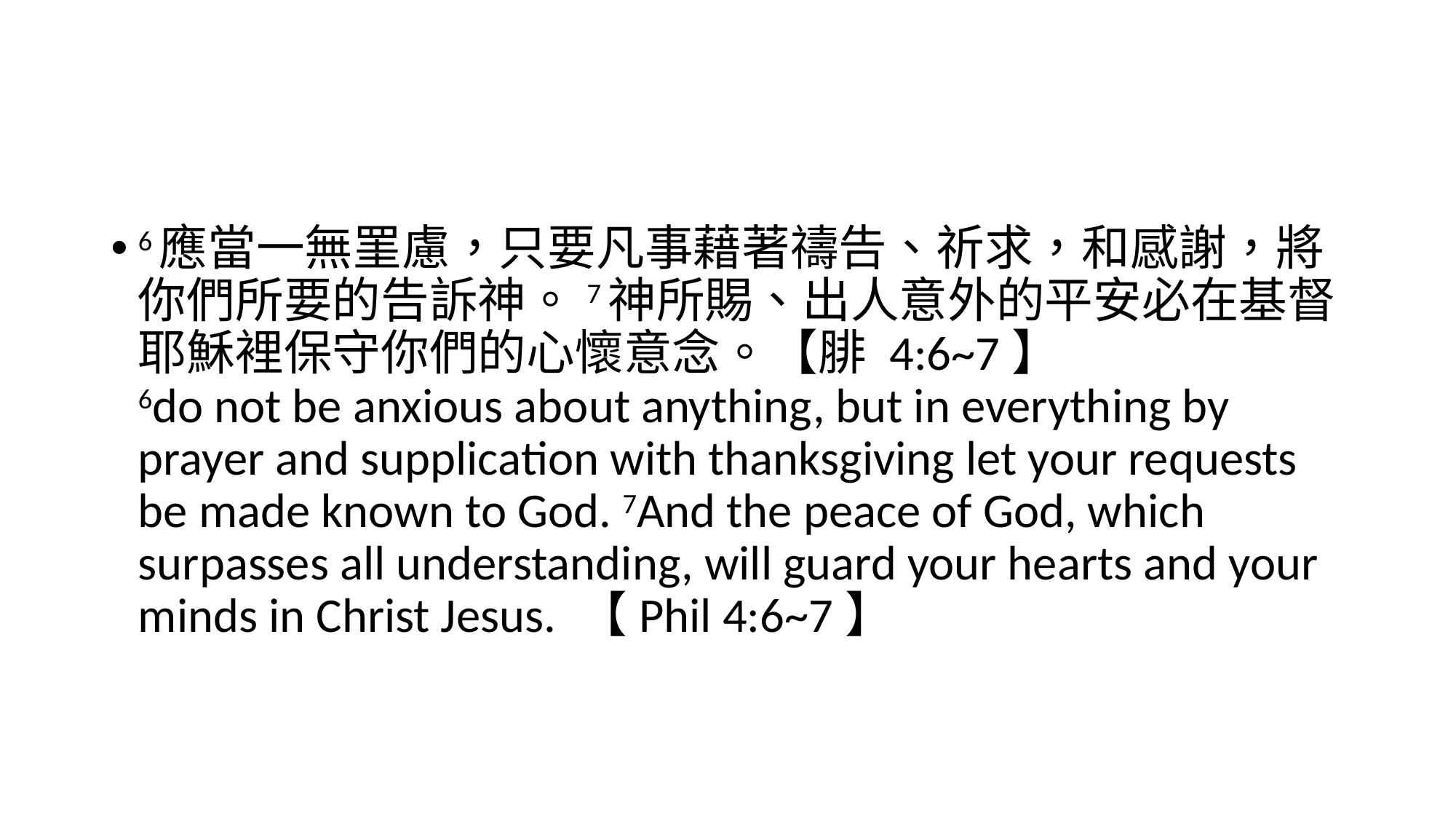

#
6應當一無罣慮，只要凡事藉著禱告、祈求，和感謝，將你們所要的告訴神。7神所賜、出人意外的平安必在基督耶穌裡保守你們的心懷意念。【腓 4:6~7】
6do not be anxious about anything, but in everything by prayer and supplication with thanksgiving let your requests be made known to God. 7And the peace of God, which surpasses all understanding, will guard your hearts and your minds in Christ Jesus. 【Phil 4:6~7】